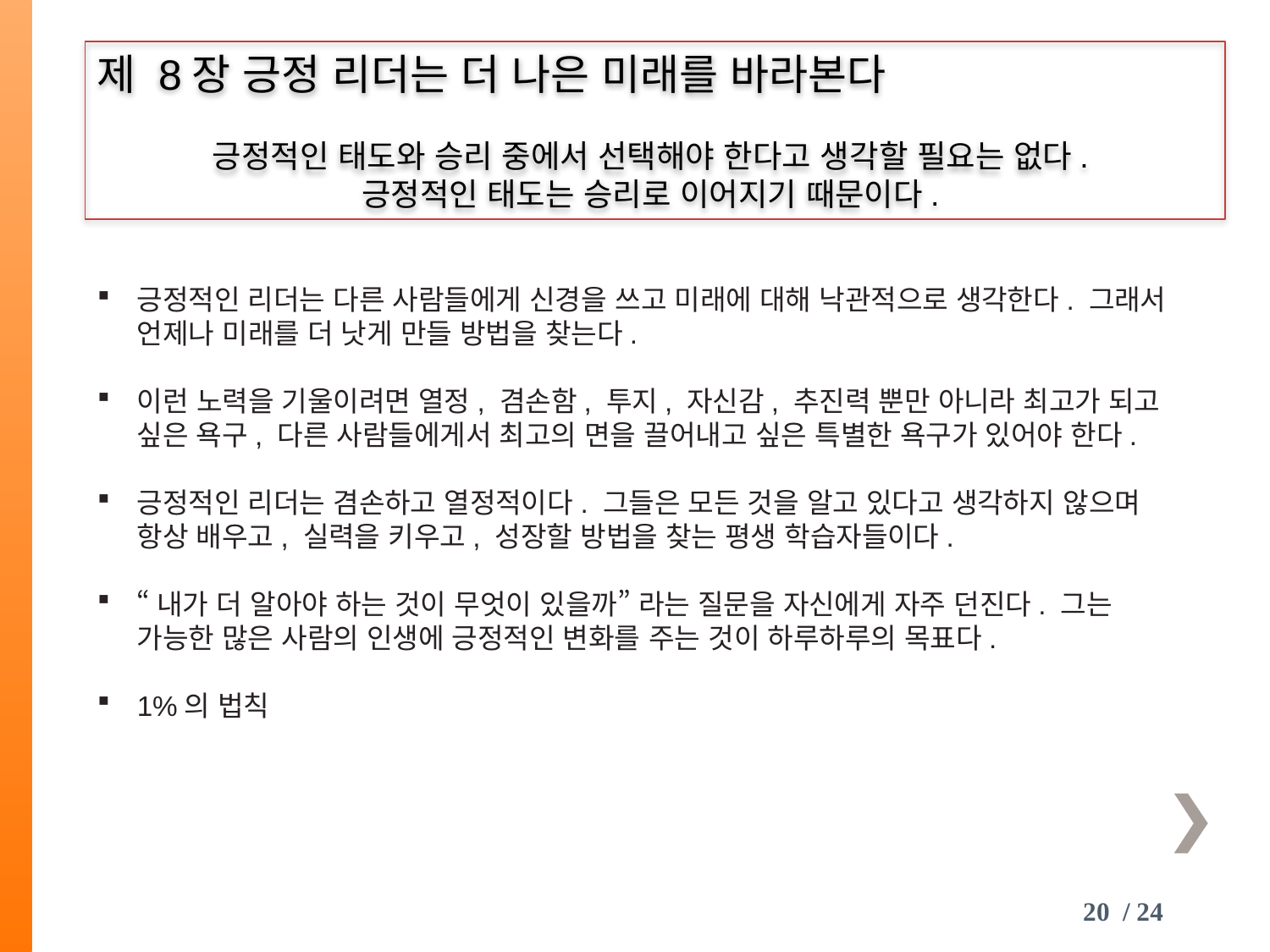

제 8장 긍정 리더는 더 나은 미래를 바라본다

긍정적인 태도와 승리 중에서 선택해야 한다고 생각할 필요는 없다.
긍정적인 태도는 승리로 이어지기 때문이다.

긍정적인 리더는 다른 사람들에게 신경을 쓰고 미래에 대해 낙관적으로 생각한다. 그래서 언제나 미래를 더 낫게 만들 방법을 찾는다.

이런 노력을 기울이려면 열정, 겸손함, 투지, 자신감, 추진력 뿐만 아니라 최고가 되고 싶은 욕구, 다른 사람들에게서 최고의 면을 끌어내고 싶은 특별한 욕구가 있어야 한다.

긍정적인 리더는 겸손하고 열정적이다. 그들은 모든 것을 알고 있다고 생각하지 않으며 항상 배우고, 실력을 키우고, 성장할 방법을 찾는 평생 학습자들이다.

“내가 더 알아야 하는 것이 무엇이 있을까” 라는 질문을 자신에게 자주 던진다. 그는 가능한 많은 사람의 인생에 긍정적인 변화를 주는 것이 하루하루의 목표다.

1%의 법칙
20  / 24